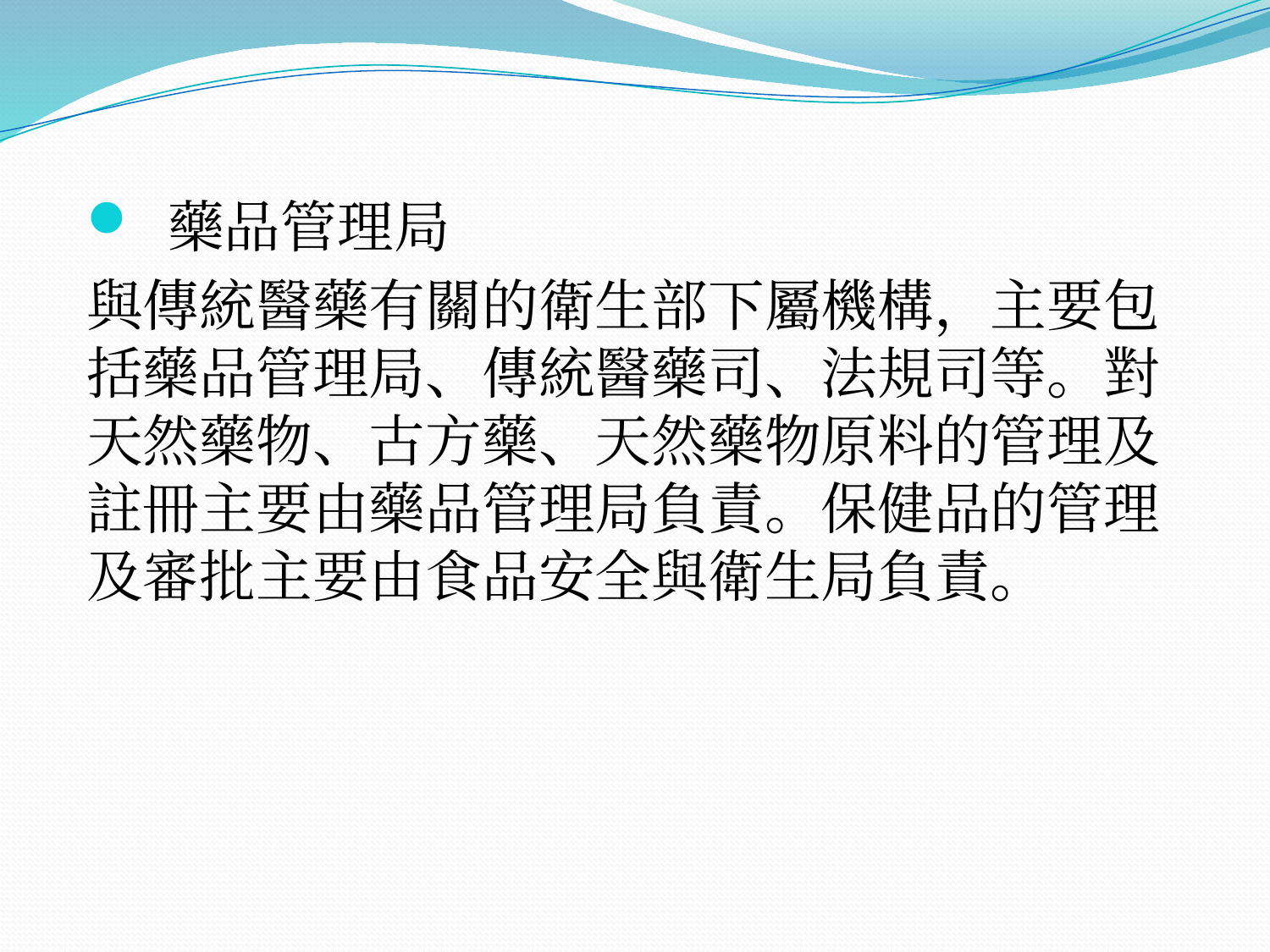

藥品管理局
與傳統醫藥有關的衛生部下屬機構，主要包括藥品管理局、傳統醫藥司、法規司等。對天然藥物、古方藥、天然藥物原料的管理及註冊主要由藥品管理局負責。保健品的管理及審批主要由食品安全與衛生局負責。